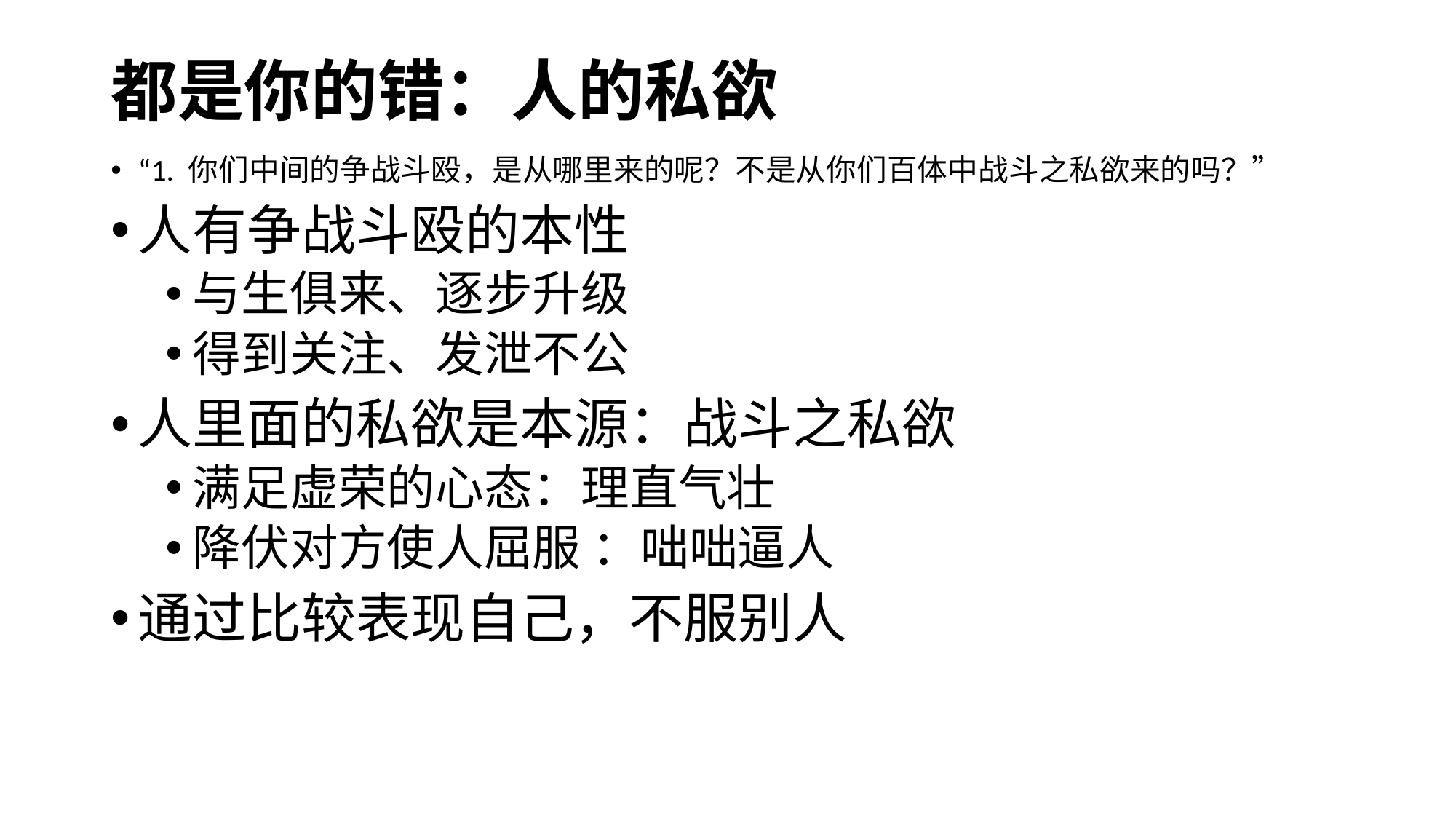

# 都是你的错：人的私欲
“1. 你们中间的争战斗殴，是从哪里来的呢？不是从你们百体中战斗之私欲来的吗？”
人有争战斗殴的本性
与生俱来、逐步升级
得到关注、发泄不公
人里面的私欲是本源：战斗之私欲
满足虚荣的心态：理直气壮
降伏对方使人屈服 ：咄咄逼人
通过比较表现自己，不服别人